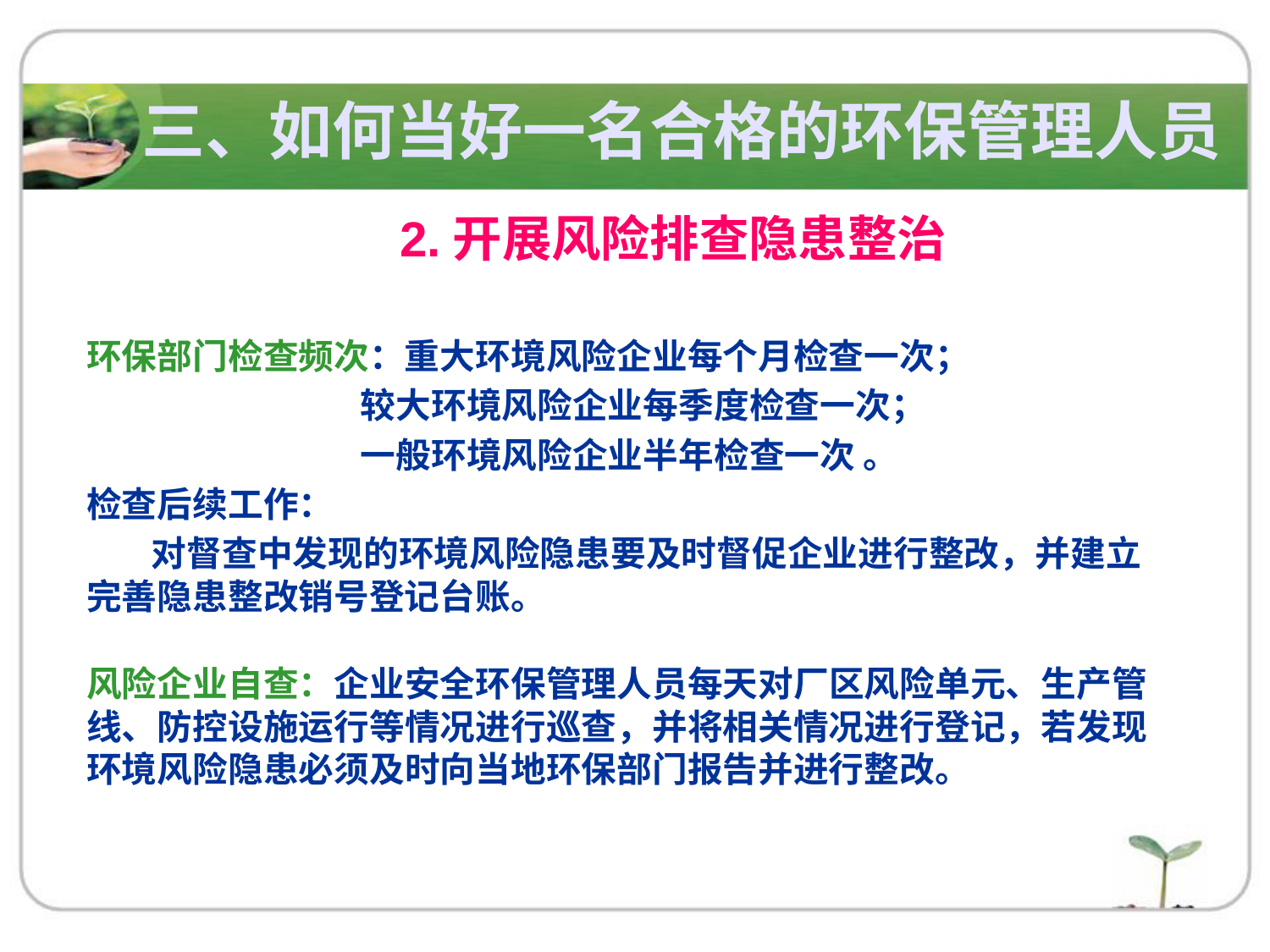

三、如何当好一名合格的环保管理人员
2.开展风险排查隐患整治
环保部门检查频次：重大环境风险企业每个月检查一次；
                                 较大环境风险企业每季度检查一次；
                                 一般环境风险企业半年检查一次 。
检查后续工作：
       对督查中发现的环境风险隐患要及时督促企业进行整改，并建立完善隐患整改销号登记台账。
风险企业自查：企业安全环保管理人员每天对厂区风险单元、生产管线、防控设施运行等情况进行巡查，并将相关情况进行登记，若发现环境风险隐患必须及时向当地环保部门报告并进行整改。